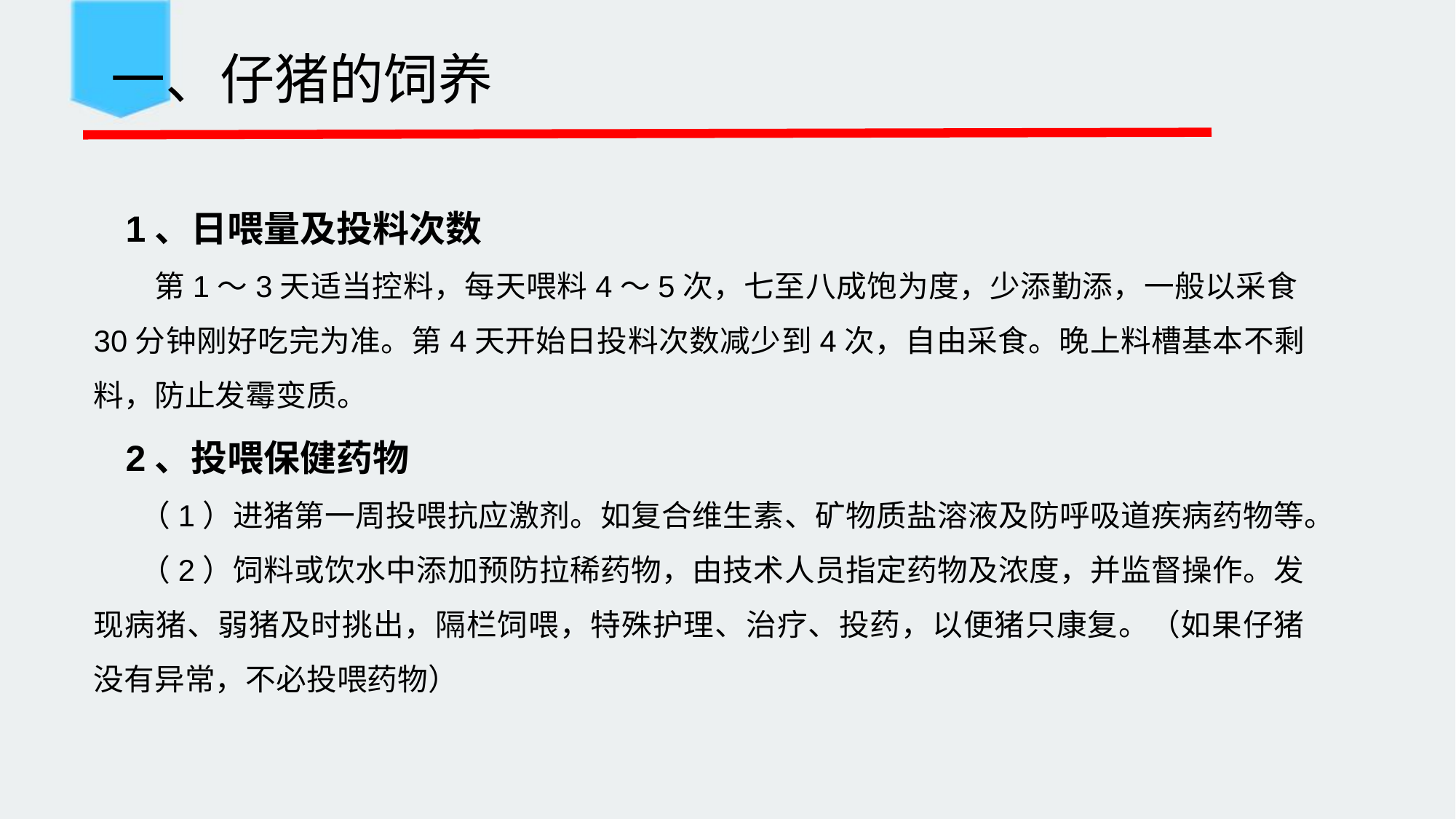

一、仔猪的饲养
1、日喂量及投料次数
   第1～3天适当控料，每天喂料4～5次，七至八成饱为度，少添勤添，一般以采食30分钟刚好吃完为准。第4天开始日投料次数减少到4次，自由采食。晚上料槽基本不剩料，防止发霉变质。
2、投喂保健药物
 （1）进猪第一周投喂抗应激剂。如复合维生素、矿物质盐溶液及防呼吸道疾病药物等。
 （2）饲料或饮水中添加预防拉稀药物，由技术人员指定药物及浓度，并监督操作。发现病猪、弱猪及时挑出，隔栏饲喂，特殊护理、治疗、投药，以便猪只康复。（如果仔猪没有异常，不必投喂药物）